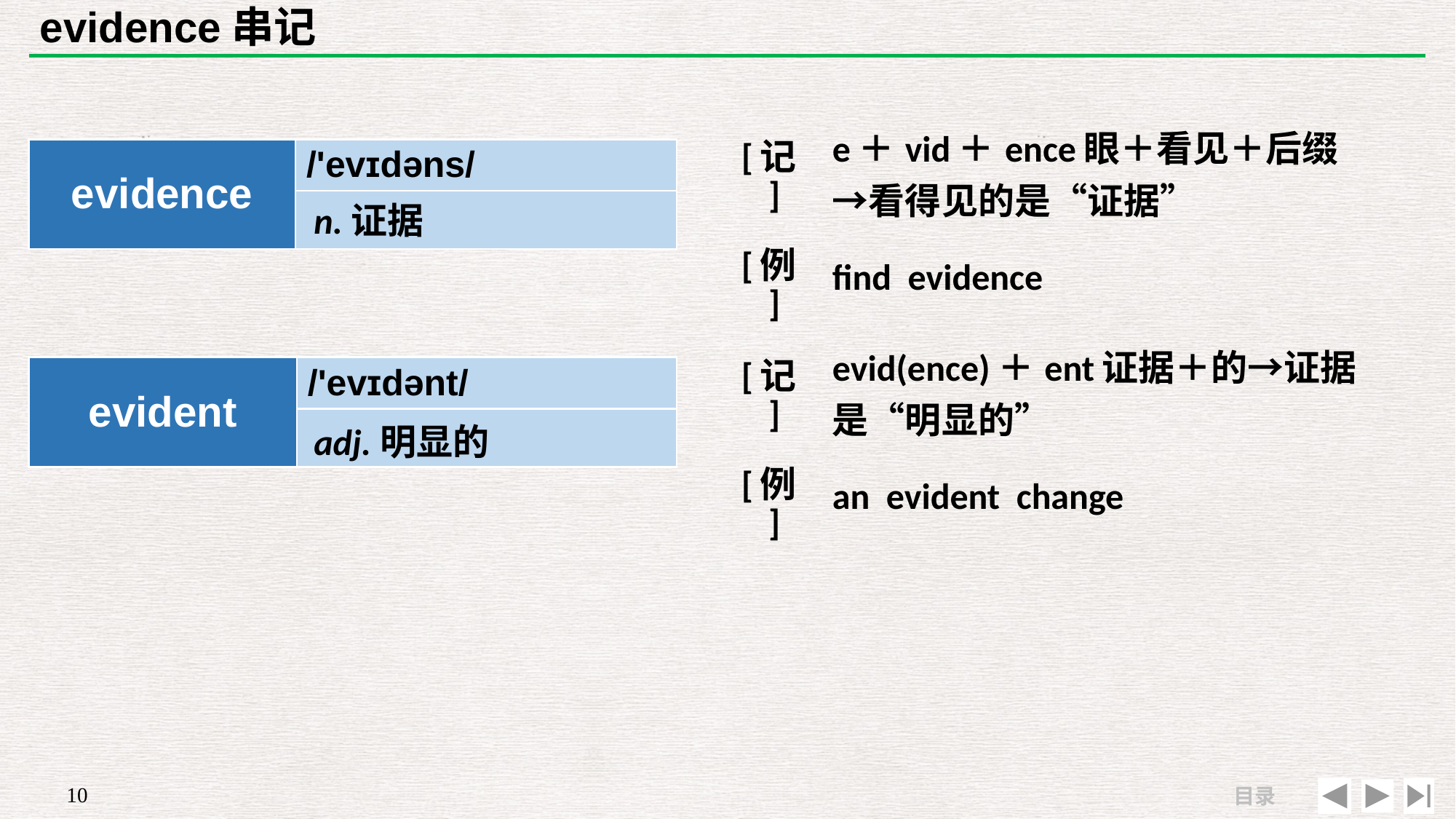

# evidence串记

| [记] | e＋vid＋ence眼＋看见＋后缀→看得见的是“证据” |
| --- | --- |
| [例] | find evidence |
| evidence | /'evɪdəns/ |
| --- | --- |
|  |  |
n.证据
| [记] | evid(ence)＋ent证据＋的→证据是“明显的” |
| --- | --- |
| [例] | an evident change |
| evident | /'evɪdənt/ |
| --- | --- |
|  |  |
adj.明显的